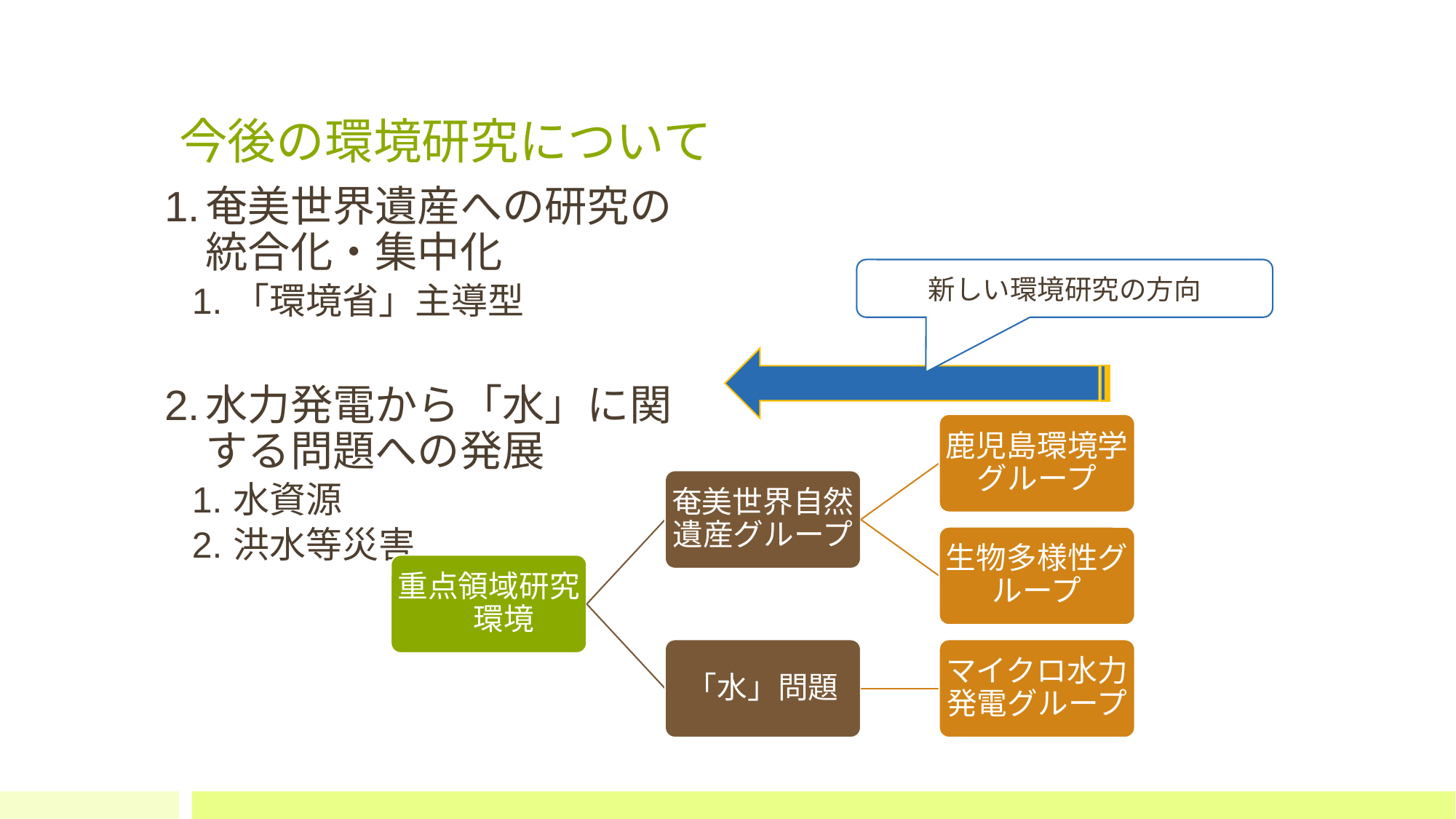

# 今後の環境研究について
奄美世界遺産への研究の統合化・集中化
「環境省」主導型

水力発電から「水」に関する問題への発展
水資源
洪水等災害

新しい環境研究の方向

重点領域研究　環境

奄美世界自然遺産グループ

鹿児島環境学グループ

生物多様性グループ

「水」問題

マイクロ水力発電グループ